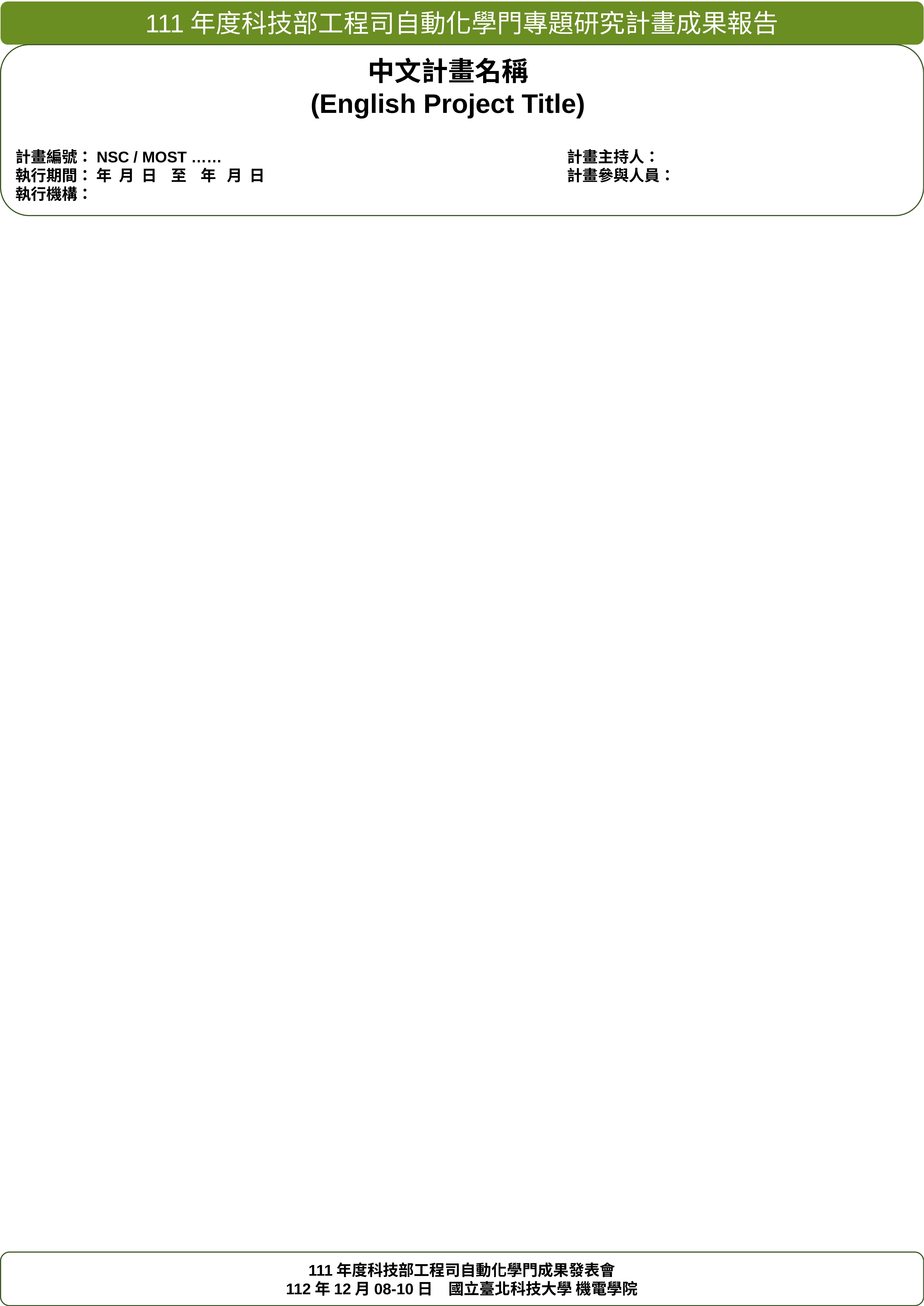

111年度科技部工程司自動化學門專題研究計畫成果報告
中文計畫名稱
(English Project Title)
計畫編號：NSC / MOST ……
執行期間： 年  月  日    至    年   月  日
執行機構：
計畫主持人：
計畫參與人員：
111年度科技部工程司自動化學門成果發表會
112年12月08-10日　國立臺北科技大學 機電學院